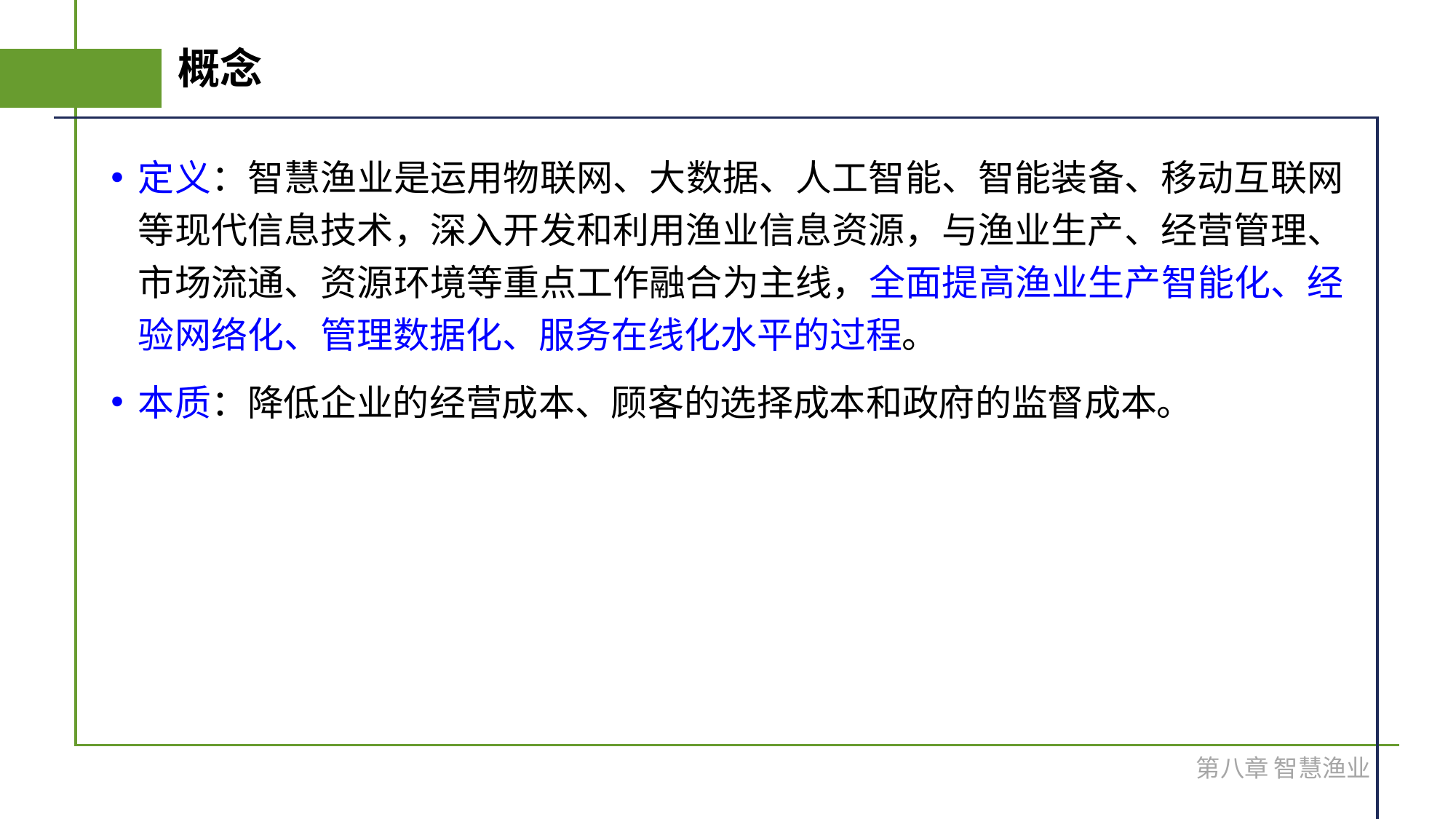

# 概念
定义：智慧渔业是运用物联网、大数据、人工智能、智能装备、移动互联网等现代信息技术，深入开发和利用渔业信息资源，与渔业生产、经营管理、市场流通、资源环境等重点工作融合为主线，全面提高渔业生产智能化、经验网络化、管理数据化、服务在线化水平的过程。
本质：降低企业的经营成本、顾客的选择成本和政府的监督成本。
第八章 智慧渔业